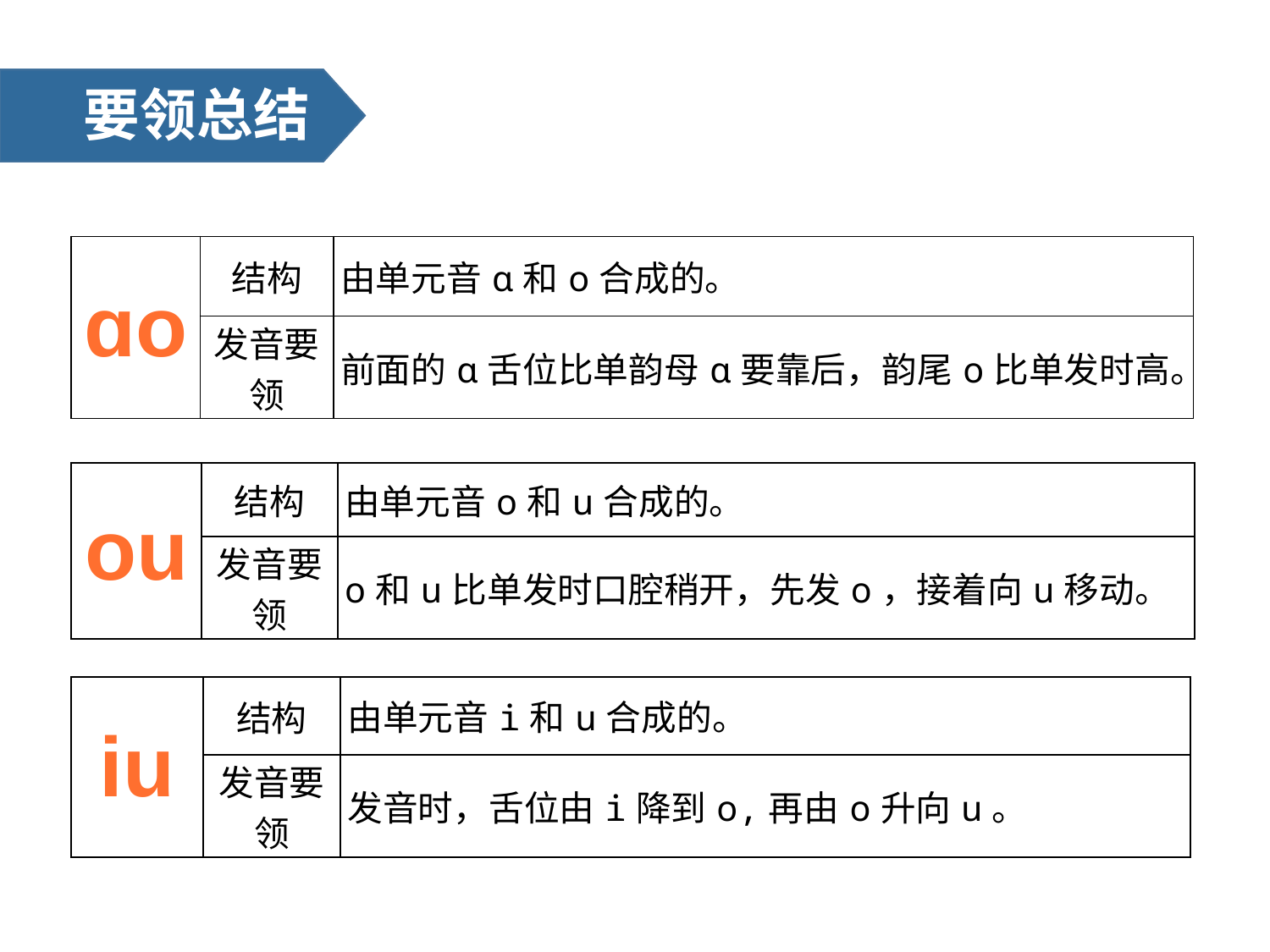

要领总结
| ɑo | 结构 | 由单元音ɑ和o合成的。 |
| --- | --- | --- |
|  | 发音要领 | 前面的ɑ舌位比单韵母ɑ要靠后，韵尾o比单发时高。 |
| ou | 结构 | 由单元音o和u合成的。 |
| --- | --- | --- |
|  | 发音要领 | o和u比单发时口腔稍开，先发o，接着向u移动。 |
| iu | 结构 | 由单元音i和u合成的。 |
| --- | --- | --- |
|  | 发音要领 | 发音时，舌位由i降到o,再由o升向u。 |